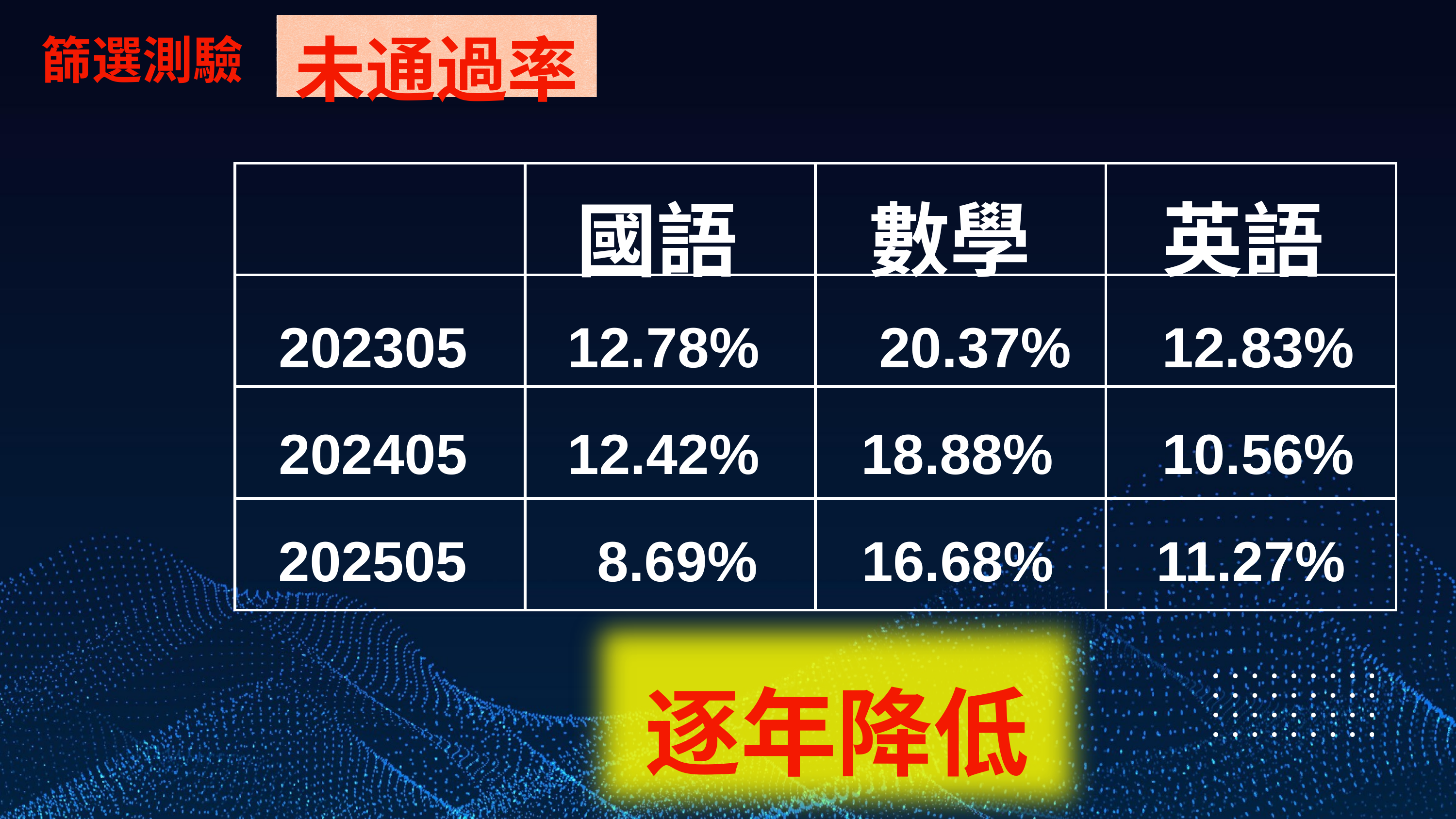

未通過率
篩選測驗
|  |  |  |  |
| --- | --- | --- | --- |
|  |  |  |  |
|  |  |  |  |
|  |  |  |  |
國語
數學
英語
202305
12.78%
20.37%
12.83%
202405
12.42%
18.88%
10.56%
202505
8.69%
16.68%
11.27%

逐年降低